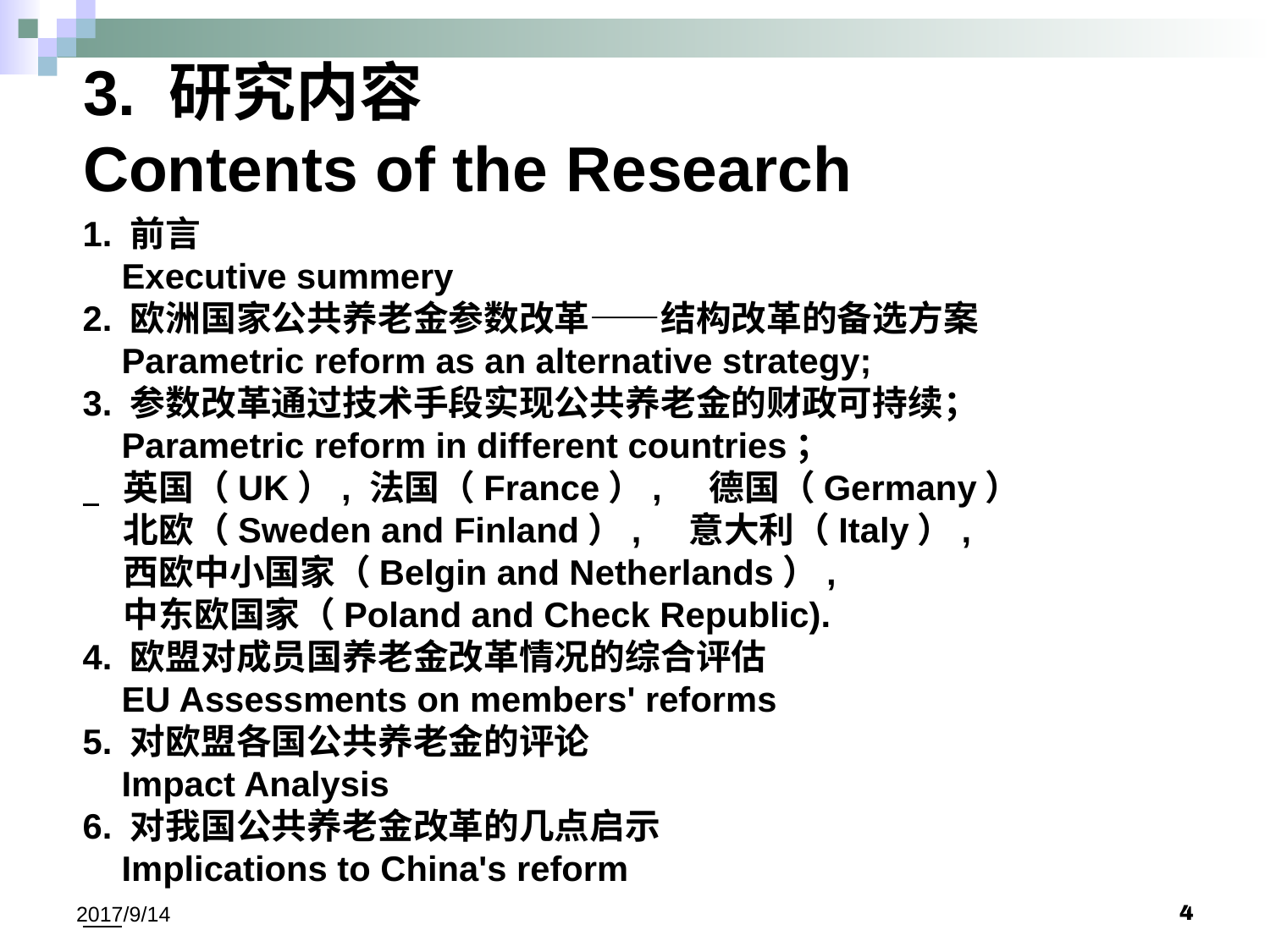

# 3. 研究内容 Contents of the Research
1. 前言
    Executive summery
2. 欧洲国家公共养老金参数改革——结构改革的备选方案
    Parametric reform as an alternative strategy;
3. 参数改革通过技术手段实现公共养老金的财政可持续；
    Parametric reform in different countries；
    英国（UK）, 法国（France）,    德国（Germany）
    北欧（Sweden and Finland）,    意大利（Italy）,
    西欧中小国家（Belgin and Netherlands）,
    中东欧国家（Poland and Check Republic).
4. 欧盟对成员国养老金改革情况的综合评估
    EU Assessments on members' reforms
5. 对欧盟各国公共养老金的评论
    Impact Analysis
6. 对我国公共养老金改革的几点启示
    Implications to China's reform

2017/9/14
4